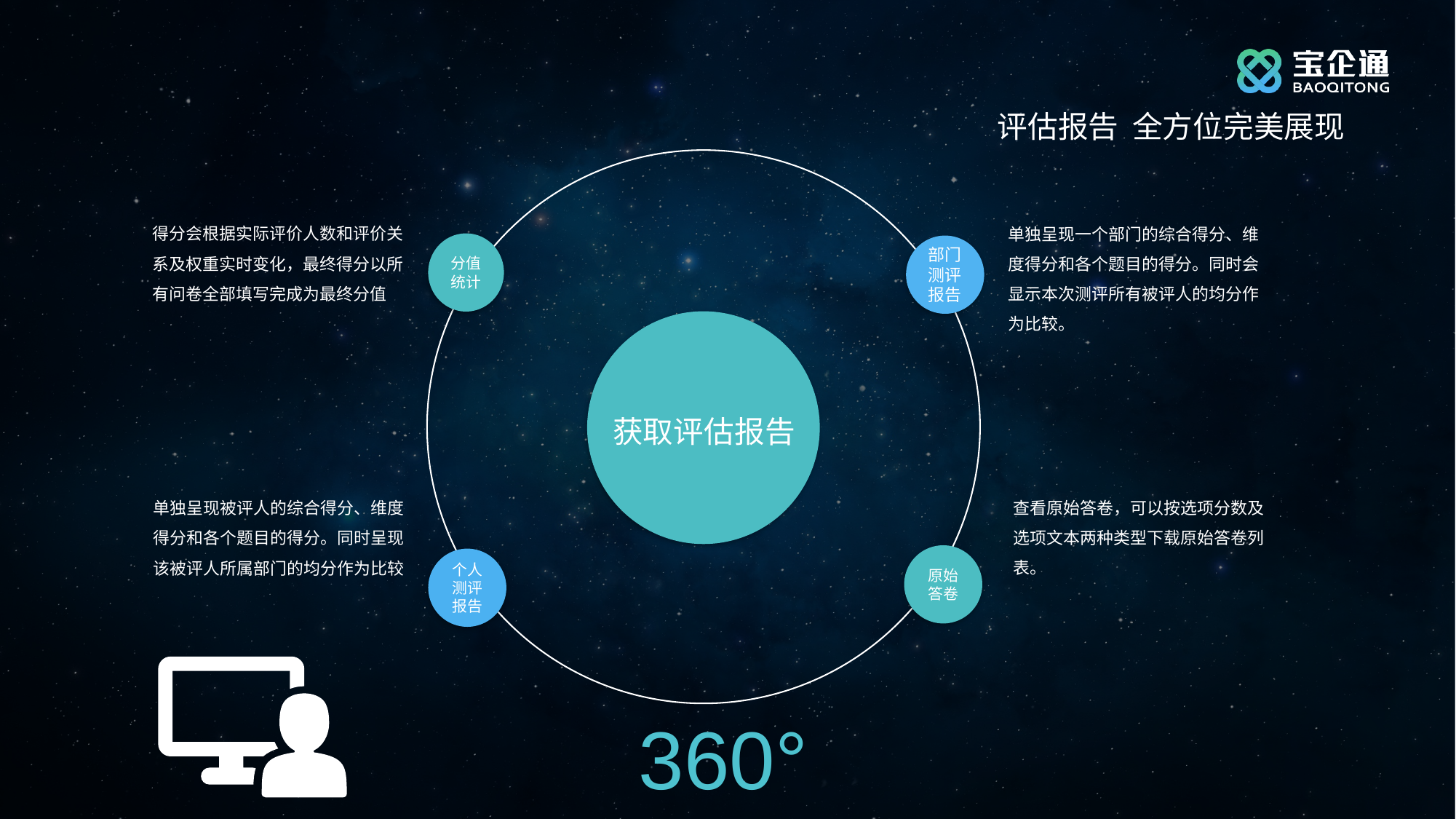

评估报告  全方位完美展现

得分会根据实际评价人数和评价关系及权重实时变化，最终得分以所有问卷全部填写完成为最终分值
单独呈现一个部⻔的综合得分、维度得分和各个题目的得分。同时会显示本次测评所有被评人的均分作为比较。
分值统计
部门测评报告

获取评估报告
查看原始答卷，可以按选项分数及选项文本两种类型下载原始答卷列表。
单独呈现被评⼈的综合得分、维度得分和各个题目的得分。同时呈现该被评⼈所属部⻔的均分作为比较
原始答卷
个人测评报告

360°